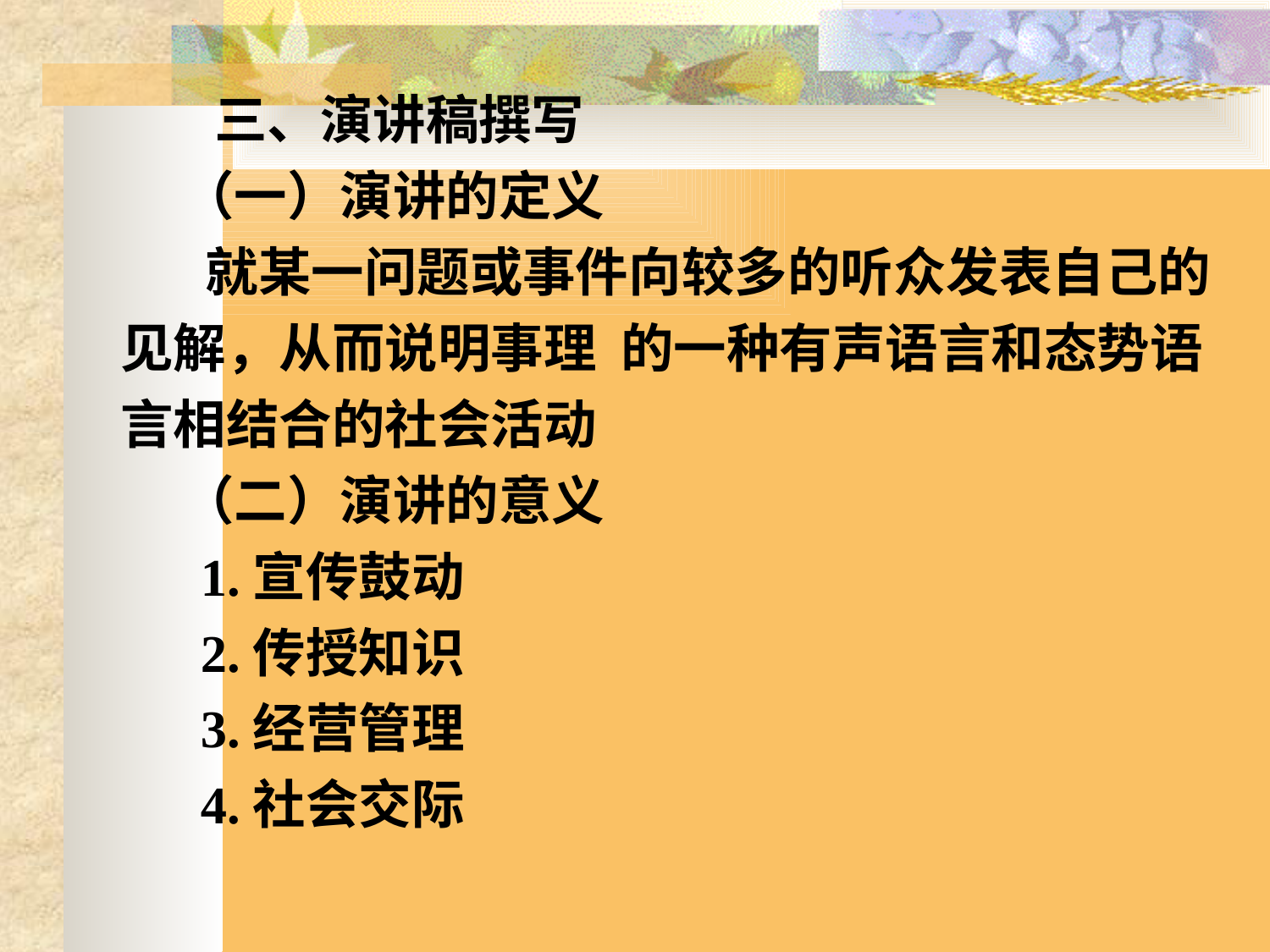

三、演讲稿撰写
    （一）演讲的定义
      就某一问题或事件向较多的听众发表自己的见解，从而说明事理  的一种有声语言和态势语言相结合的社会活动
    （二）演讲的意义
      1.宣传鼓动
      2.传授知识
      3.经营管理
      4.社会交际